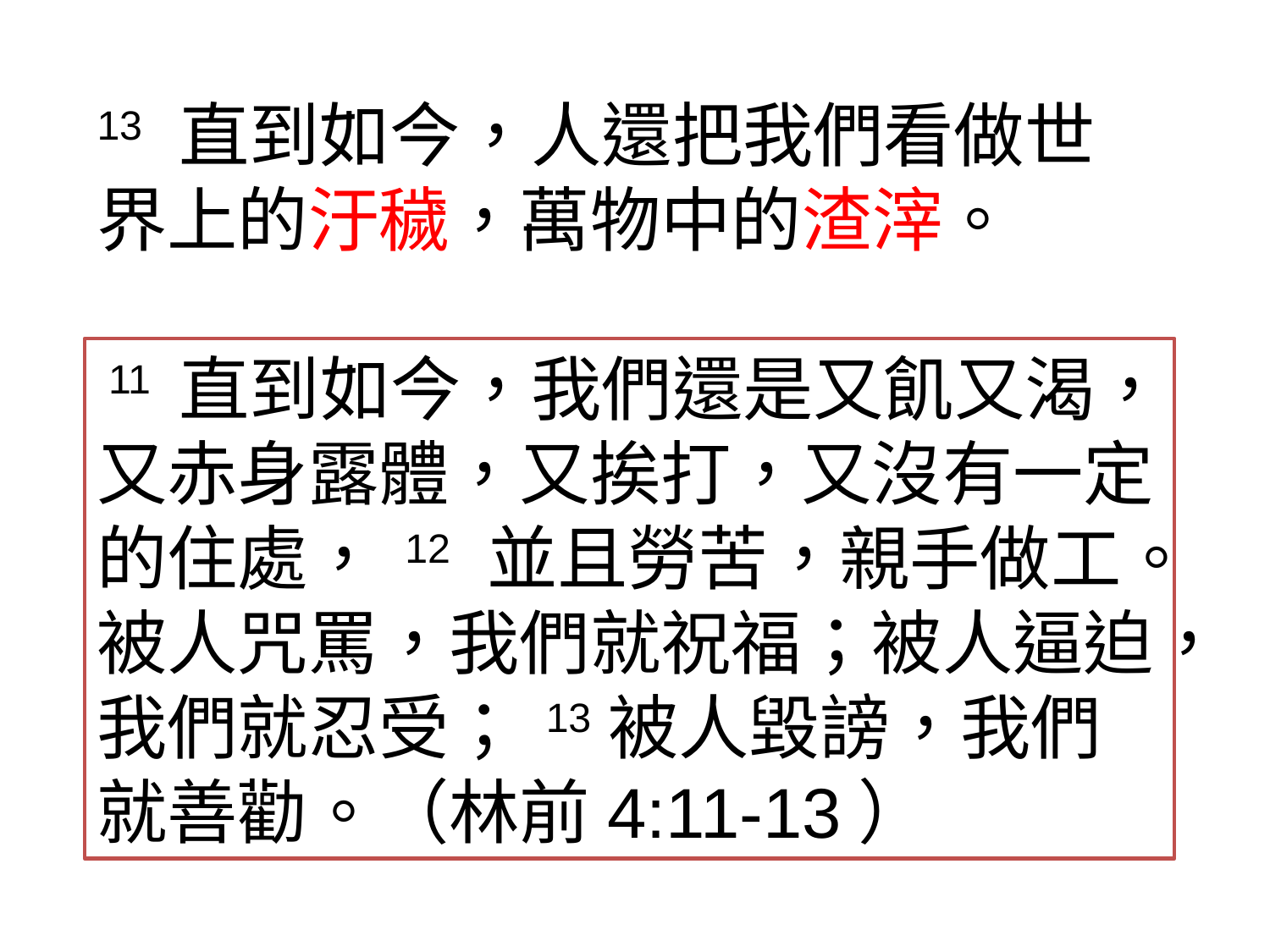

13 直到如今，人還把我們看做世界上的汙穢，萬物中的渣滓。
 11 直到如今，我們還是又飢又渴，又赤身露體，又挨打，又沒有一定的住處， 12 並且勞苦，親手做工。被人咒罵，我們就祝福；被人逼迫，我們就忍受； 13被人毀謗，我們就善勸。（林前4:11-13）